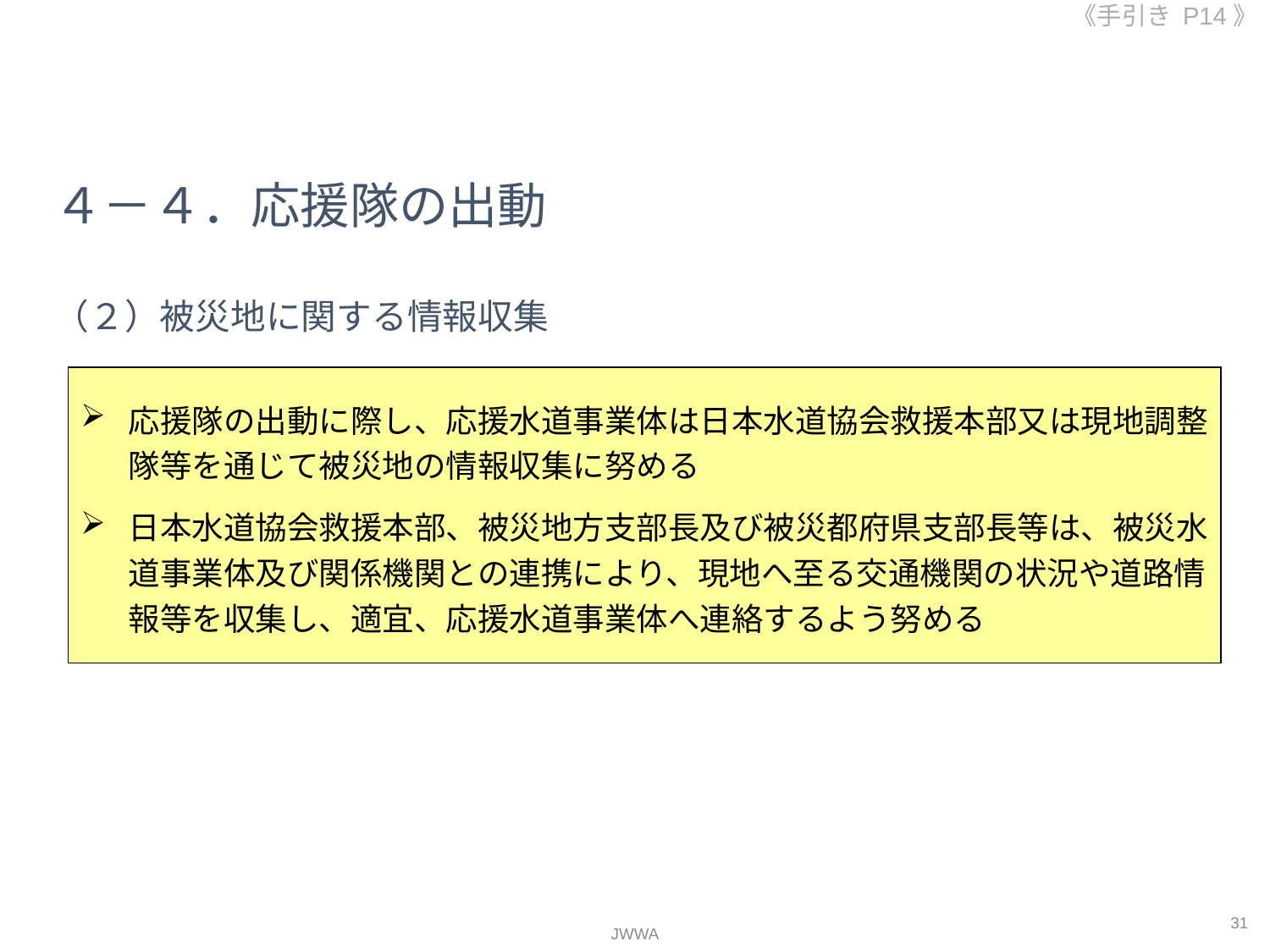

《手引き P14》
４－４．応援隊の出動
（２）被災地に関する情報収集
応援隊の出動に際し、応援水道事業体は日本水道協会救援本部又は現地調整隊等を通じて被災地の情報収集に努める
日本水道協会救援本部、被災地方支部長及び被災都府県支部長等は、被災水道事業体及び関係機関との連携により、現地へ至る交通機関の状況や道路情報等を収集し、適宜、応援水道事業体へ連絡するよう努める
31
JWWA